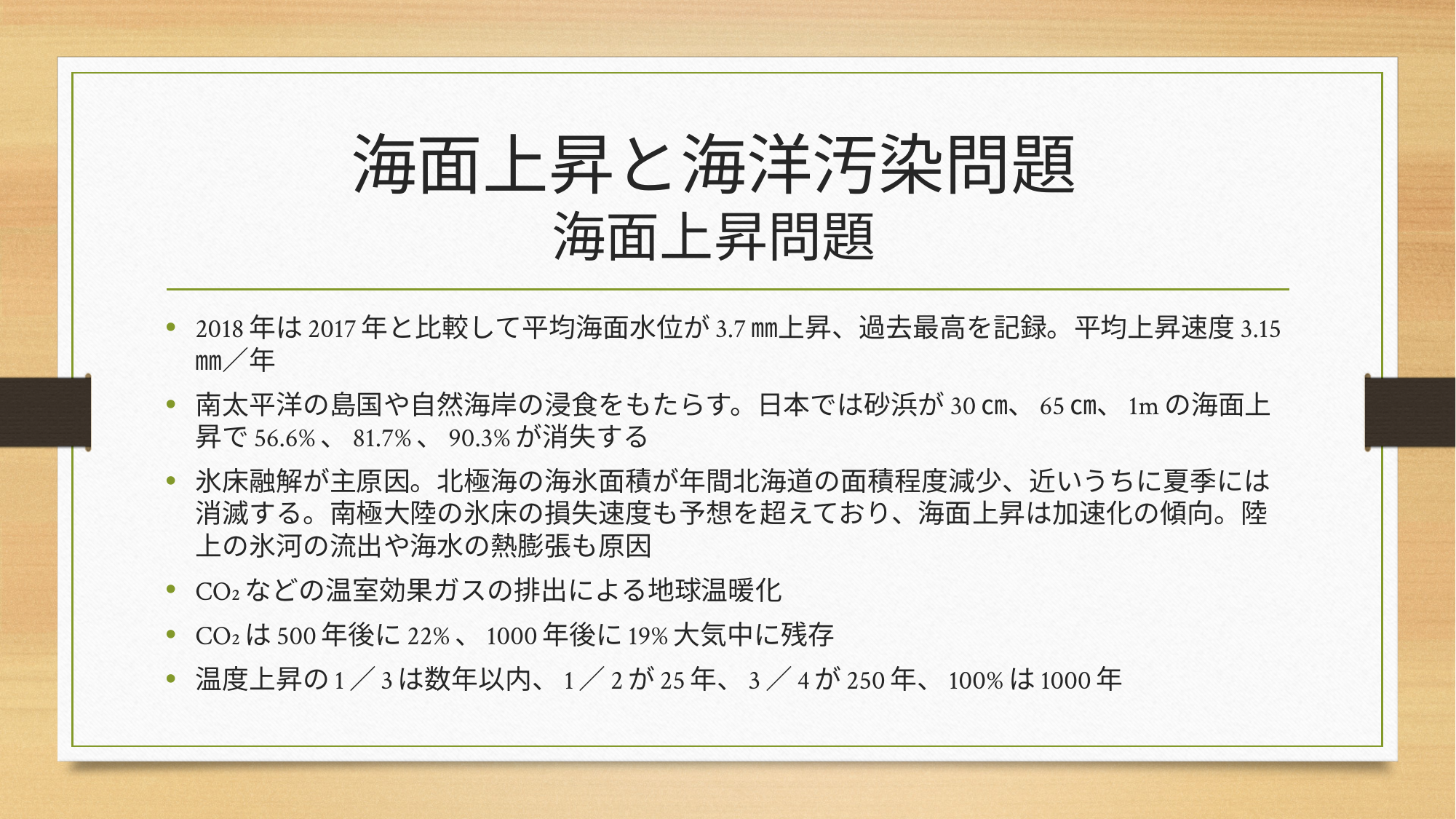

# 海面上昇と海洋汚染問題 海面上昇問題
2018年は2017年と比較して平均海面水位が3.7㎜上昇、過去最高を記録。平均上昇速度3.15㎜／年
南太平洋の島国や自然海岸の浸食をもたらす。日本では砂浜が30㎝、65㎝、1mの海面上昇で56.6%、81.7%、90.3%が消失する
氷床融解が主原因。北極海の海氷面積が年間北海道の面積程度減少、近いうちに夏季には消滅する。南極大陸の氷床の損失速度も予想を超えており、海面上昇は加速化の傾向。陸上の氷河の流出や海水の熱膨張も原因
CO₂などの温室効果ガスの排出による地球温暖化
CO₂は500年後に22%、1000年後に19%大気中に残存
温度上昇の1／3は数年以内、1／2が25年、3／4が250年、100%は1000年